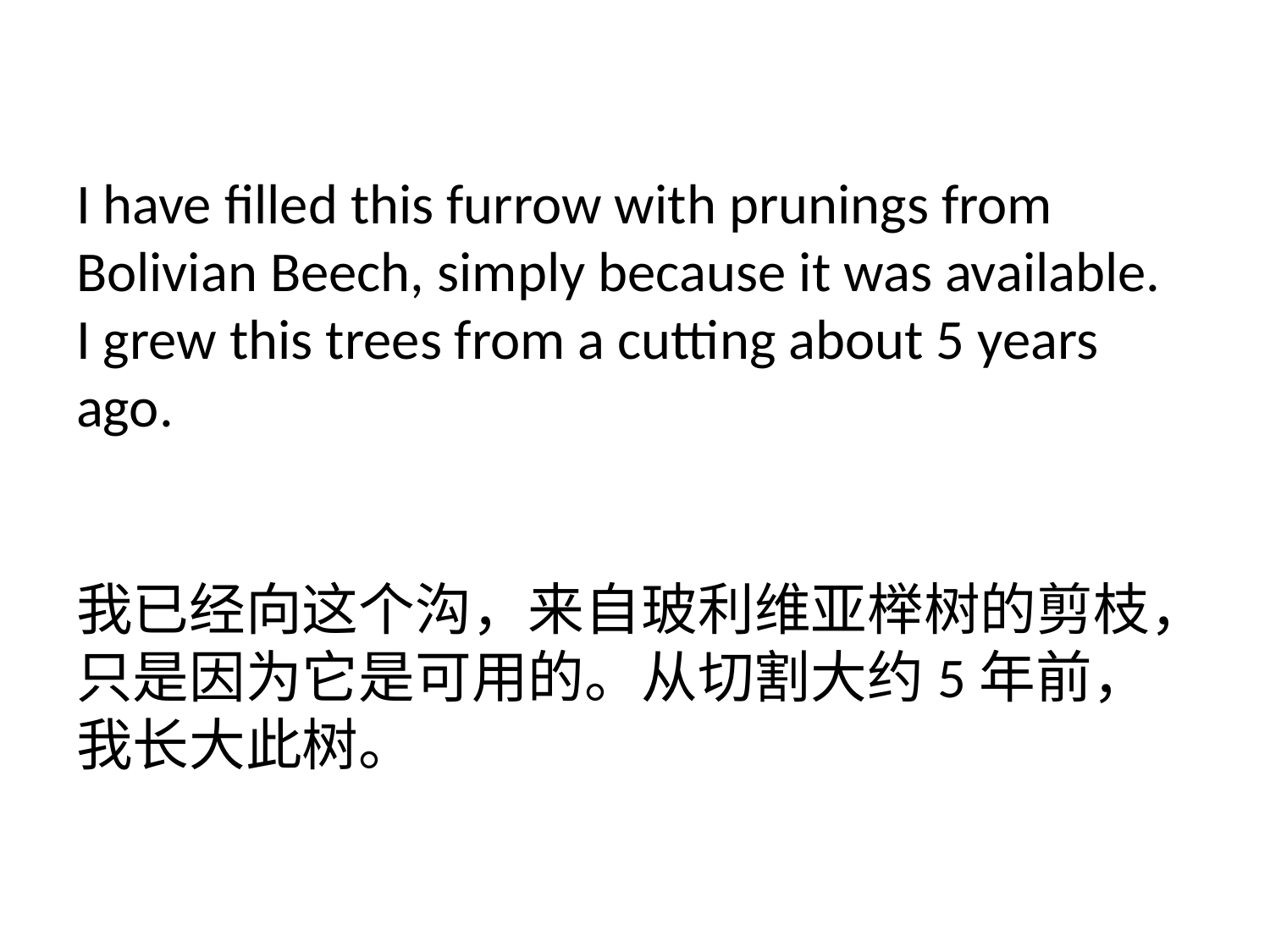

# I have filled this furrow with prunings from Bolivian Beech, simply because it was available.  I grew this trees from a cutting about 5 years ago. 我已经向这个沟，来自玻利维亚榉树的剪枝，只是因为它是可用的。从切割大约5年前，我长大此树。